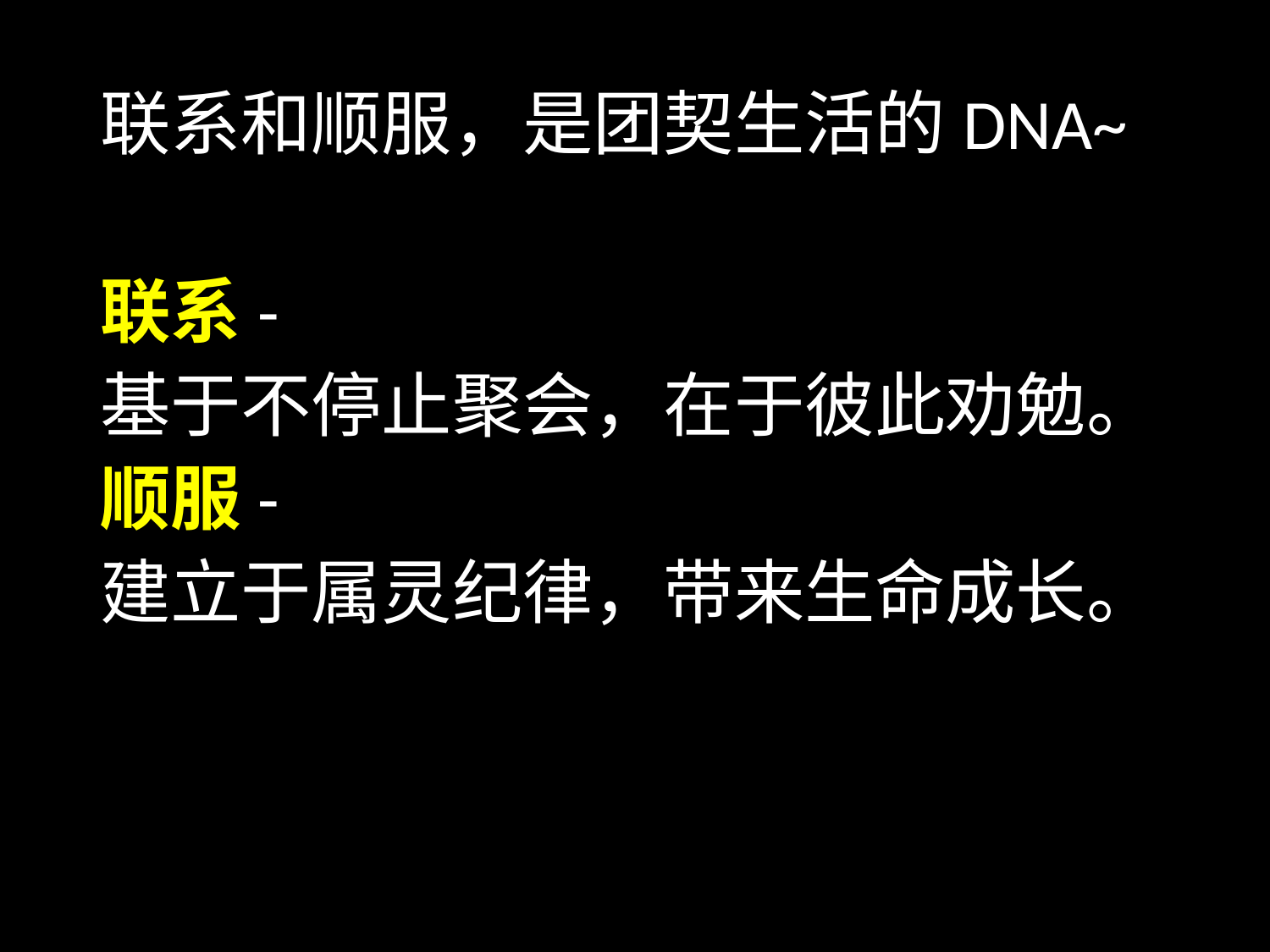

联系和顺服，是团契生活的DNA~

联系-
基于不停止聚会，在于彼此劝勉。
顺服-
建立于属灵纪律，带来生命成长。